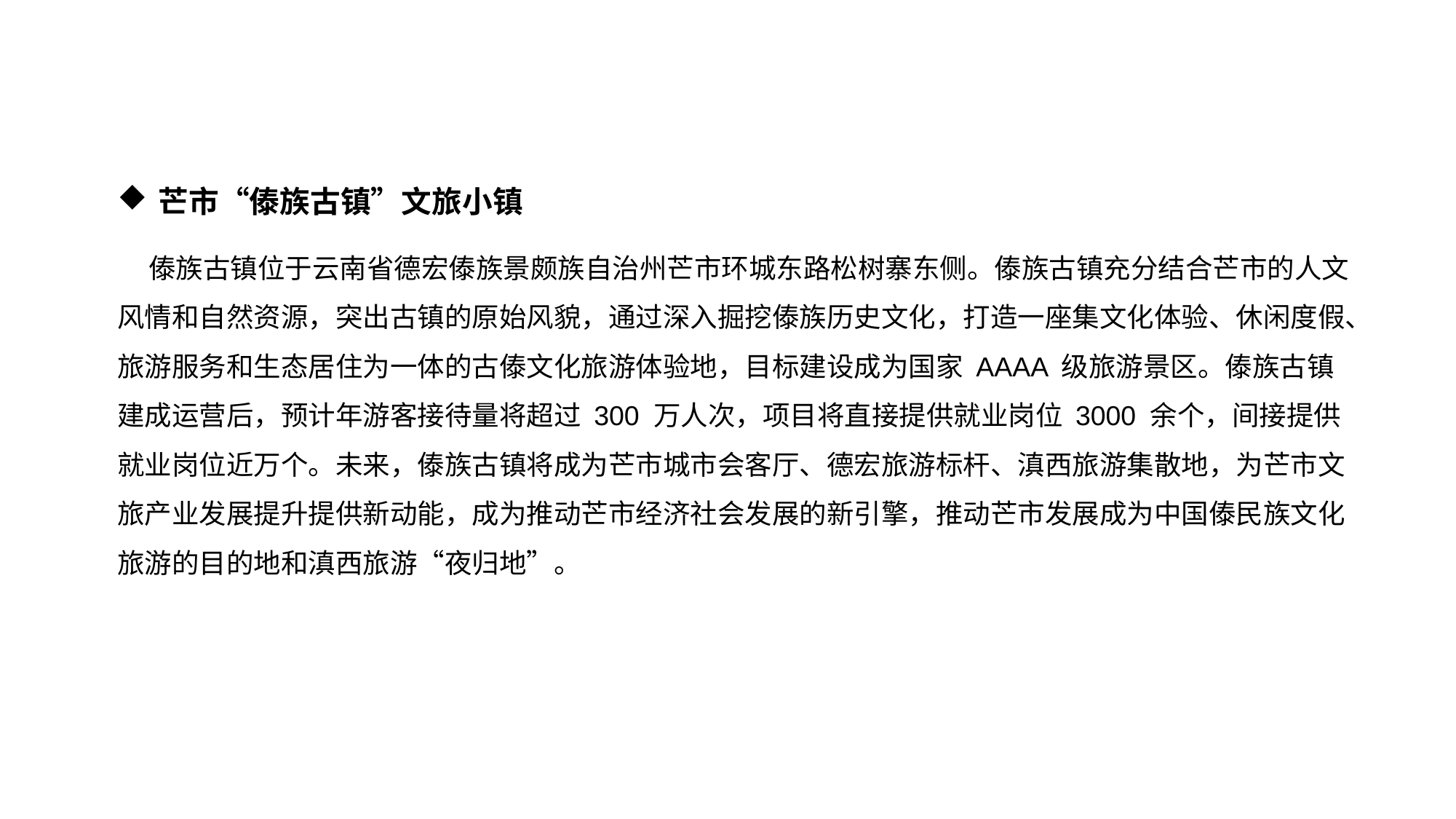

芒市“傣族古镇”文旅小镇
    傣族古镇位于云南省德宏傣族景颇族自治州芒市环城东路松树寨东侧。傣族古镇充分结合芒市的人文风情和自然资源，突出古镇的原始风貌，通过深入掘挖傣族历史文化，打造一座集文化体验、休闲度假、旅游服务和生态居住为一体的古傣文化旅游体验地，目标建设成为国家 AAAA 级旅游景区。傣族古镇建成运营后，预计年游客接待量将超过 300 万人次，项目将直接提供就业岗位 3000 余个，间接提供就业岗位近万个。未来，傣族古镇将成为芒市城市会客厅、德宏旅游标杆、滇西旅游集散地，为芒市文旅产业发展提升提供新动能，成为推动芒市经济社会发展的新引擎，推动芒市发展成为中国傣民族文化旅游的目的地和滇西旅游“夜归地”。